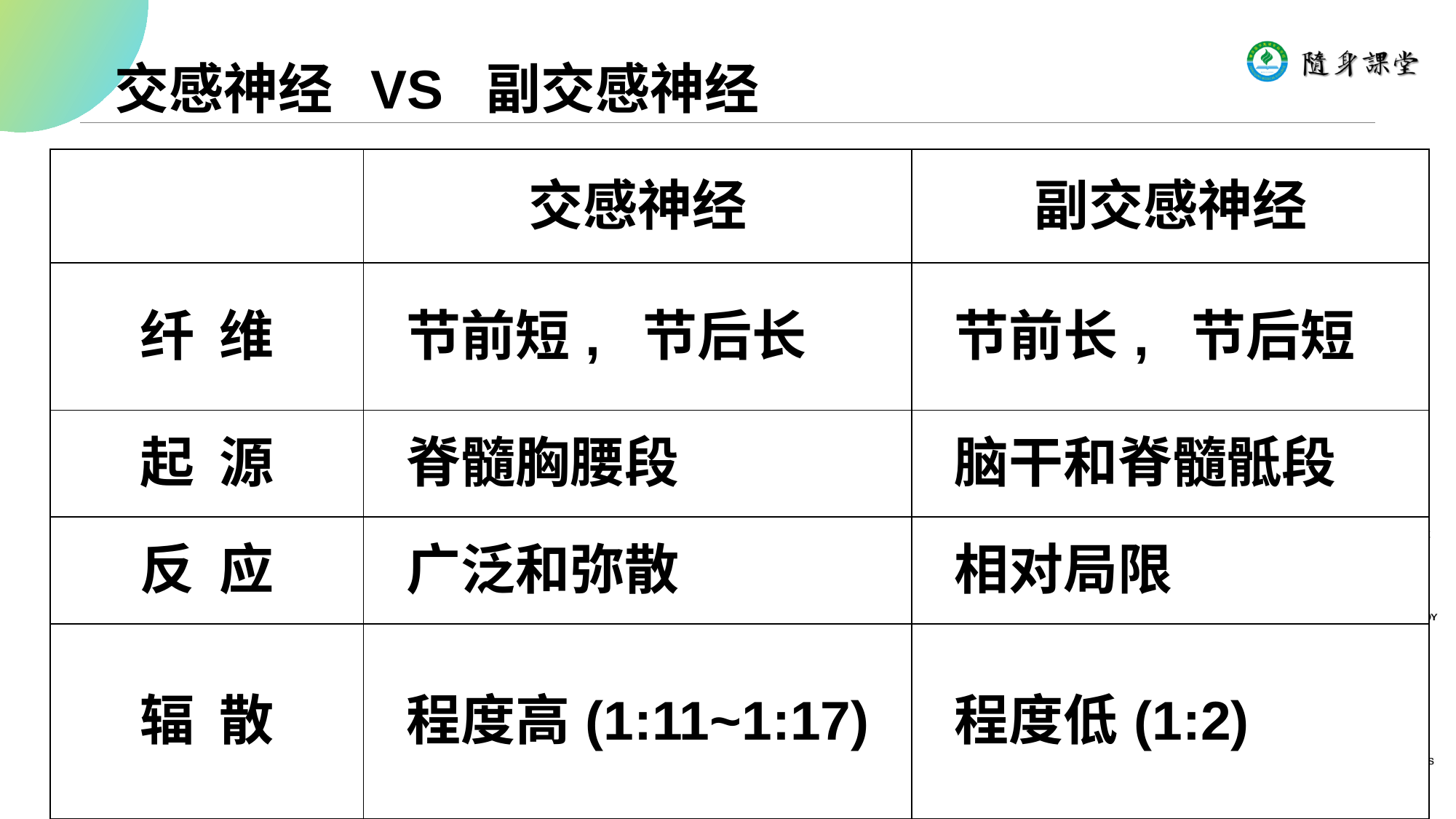

# 交感神经  VS  副交感神经
|  | 交感神经 | 副交感神经 |
| --- | --- | --- |
| 纤 维 | 节前短, 节后长 | 节前长, 节后短 |
| 起 源 | 脊髓胸腰段 | 脑干和脊髓骶段 |
| 反 应 | 广泛和弥散 | 相对局限 |
| 辐 散 | 程度高(1:11~1:17) | 程度低(1:2) |